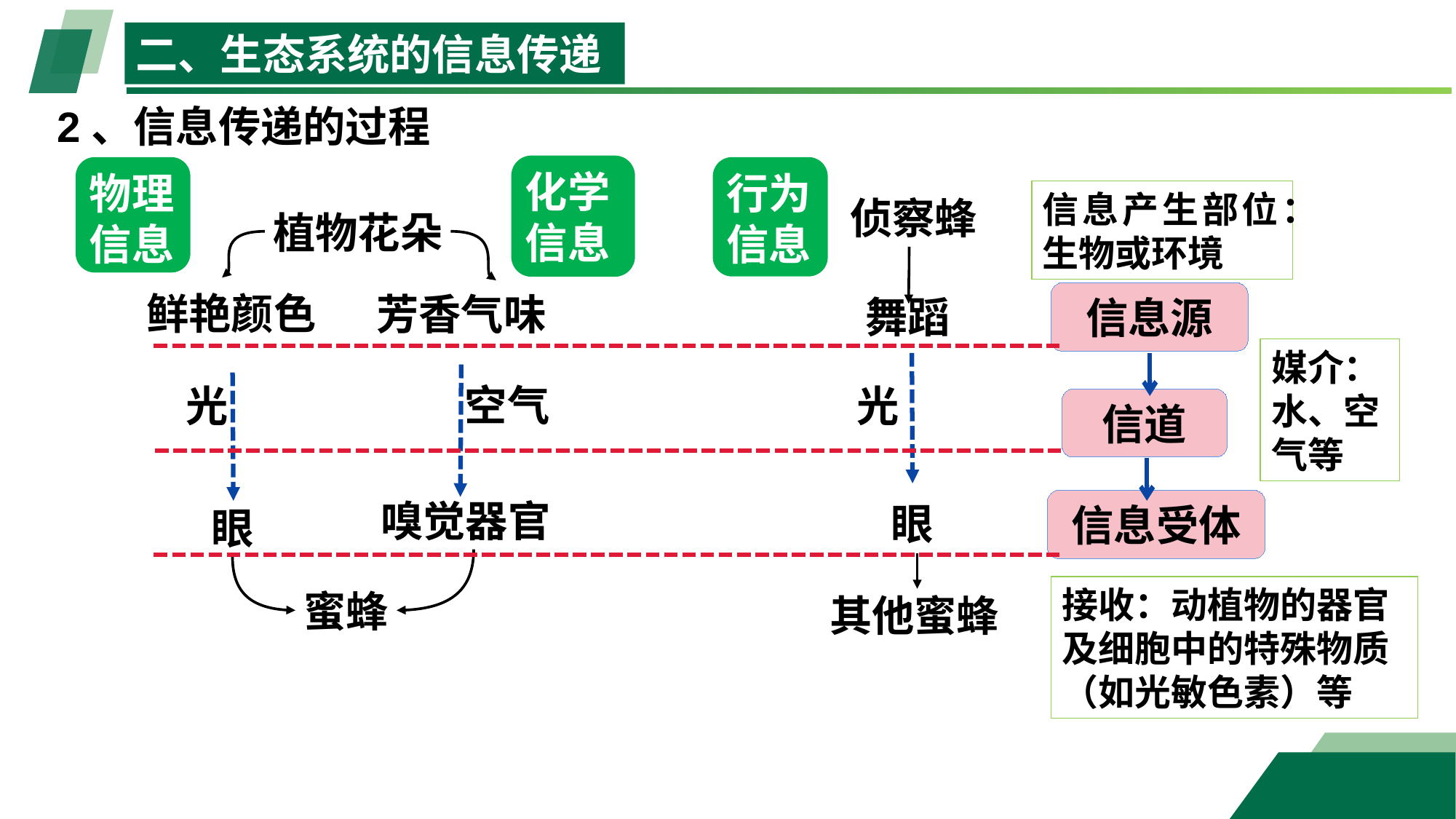

二、生态系统的信息传递
2、信息传递的过程
化学信息
物理信息
行为信息
信息产生部位：生物或环境
侦察蜂
植物花朵
鲜艳颜色
芳香气味
舞蹈
信息源
媒介：水、空气等
光
空气
光
信道
嗅觉器官
信息受体
眼
眼
蜜蜂
其他蜜蜂
接收：动植物的器官及细胞中的特殊物质（如光敏色素）等